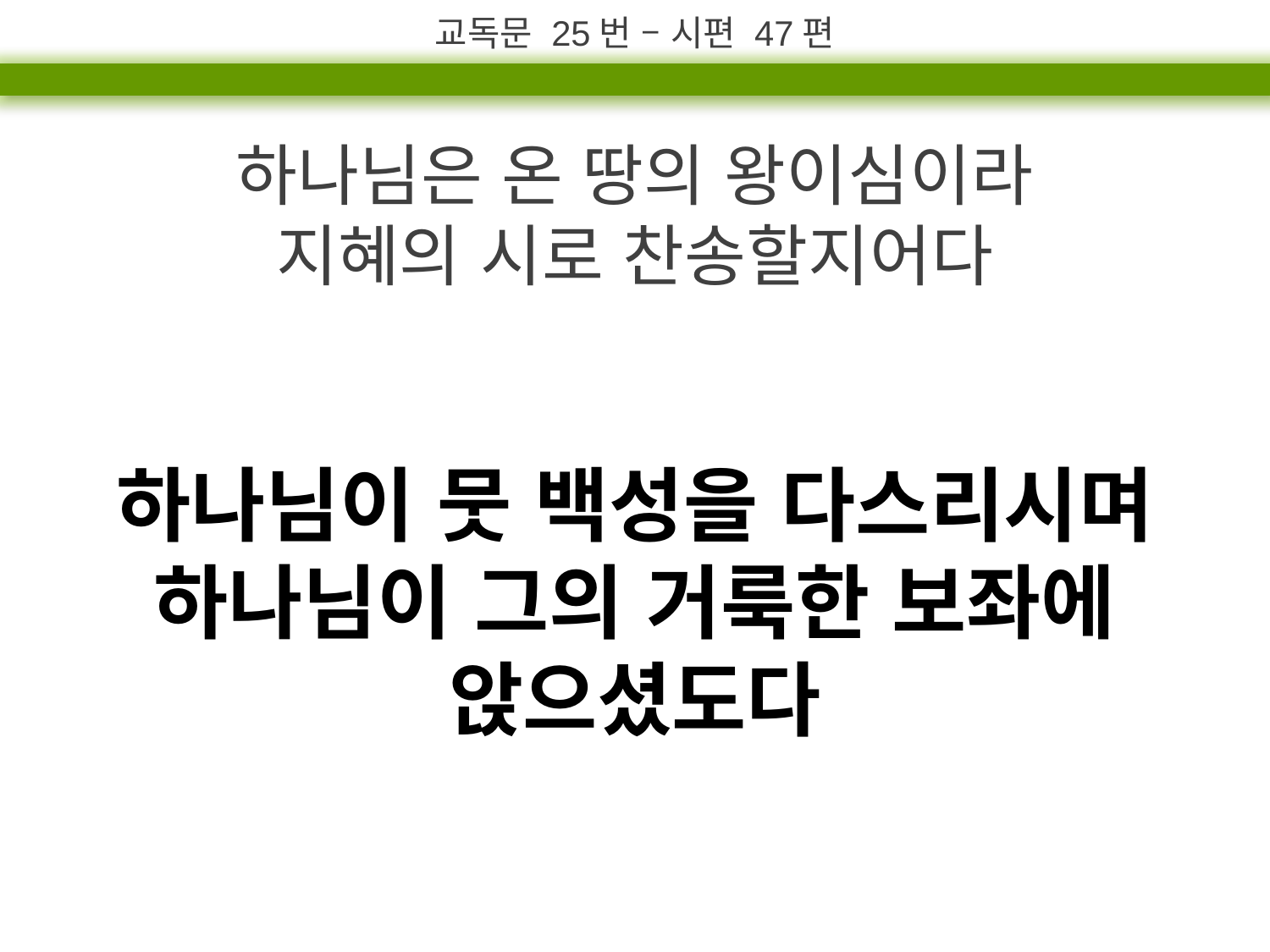

교독문 25번 – 시편 47편

하나님은 온 땅의 왕이심이라
지혜의 시로 찬송할지어다
하나님이 뭇 백성을 다스리시며
하나님이 그의 거룩한 보좌에 앉으셨도다